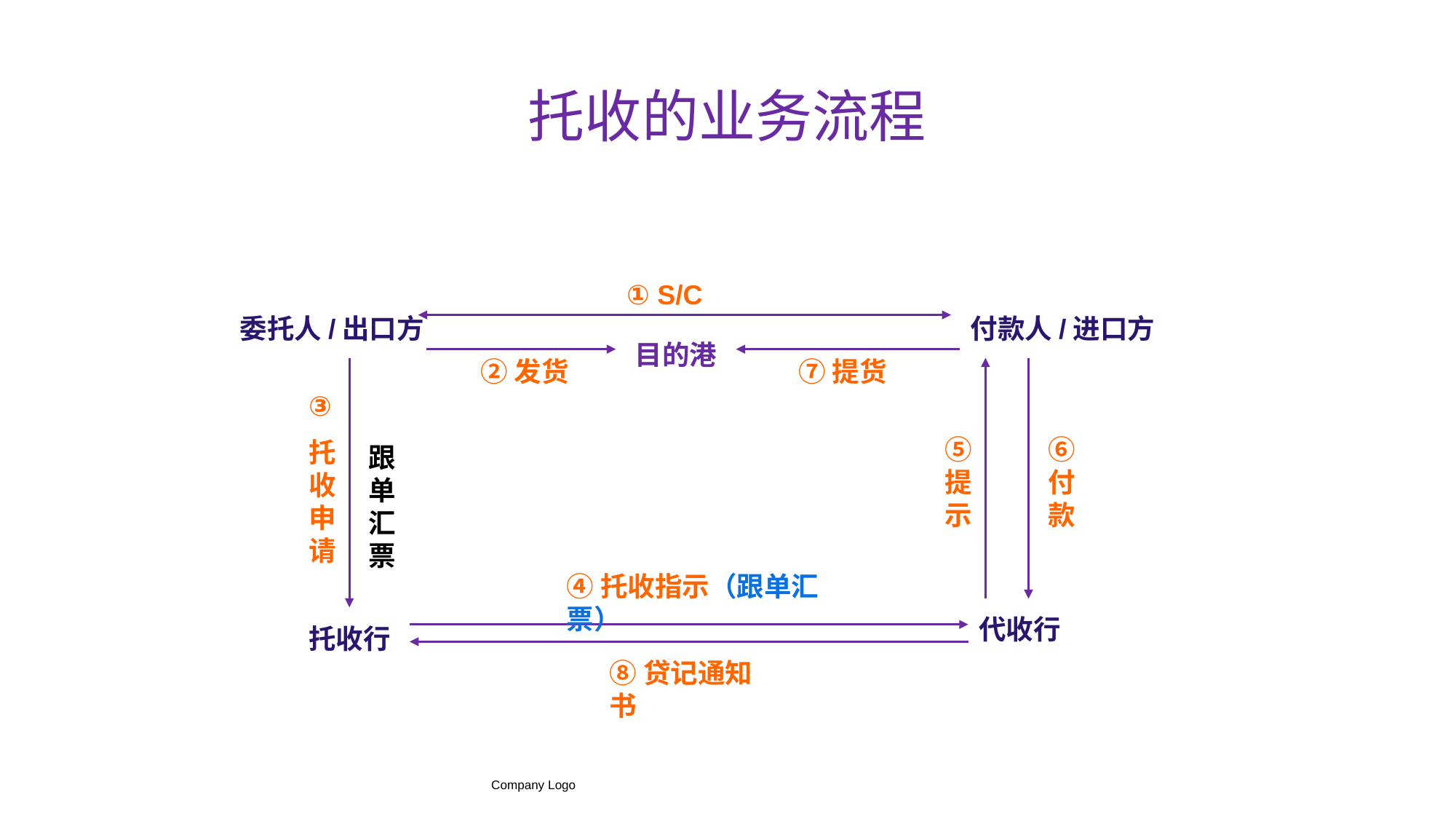

托收的业务流程

① S/C
委托人/出口方
付款人/进口方
目的港
②发货
⑦提货
③
托收申请
⑤提示
⑥付款
跟单汇票
④托收指示（跟单汇票）
代收行
托收行
⑧贷记通知书
Company Logo